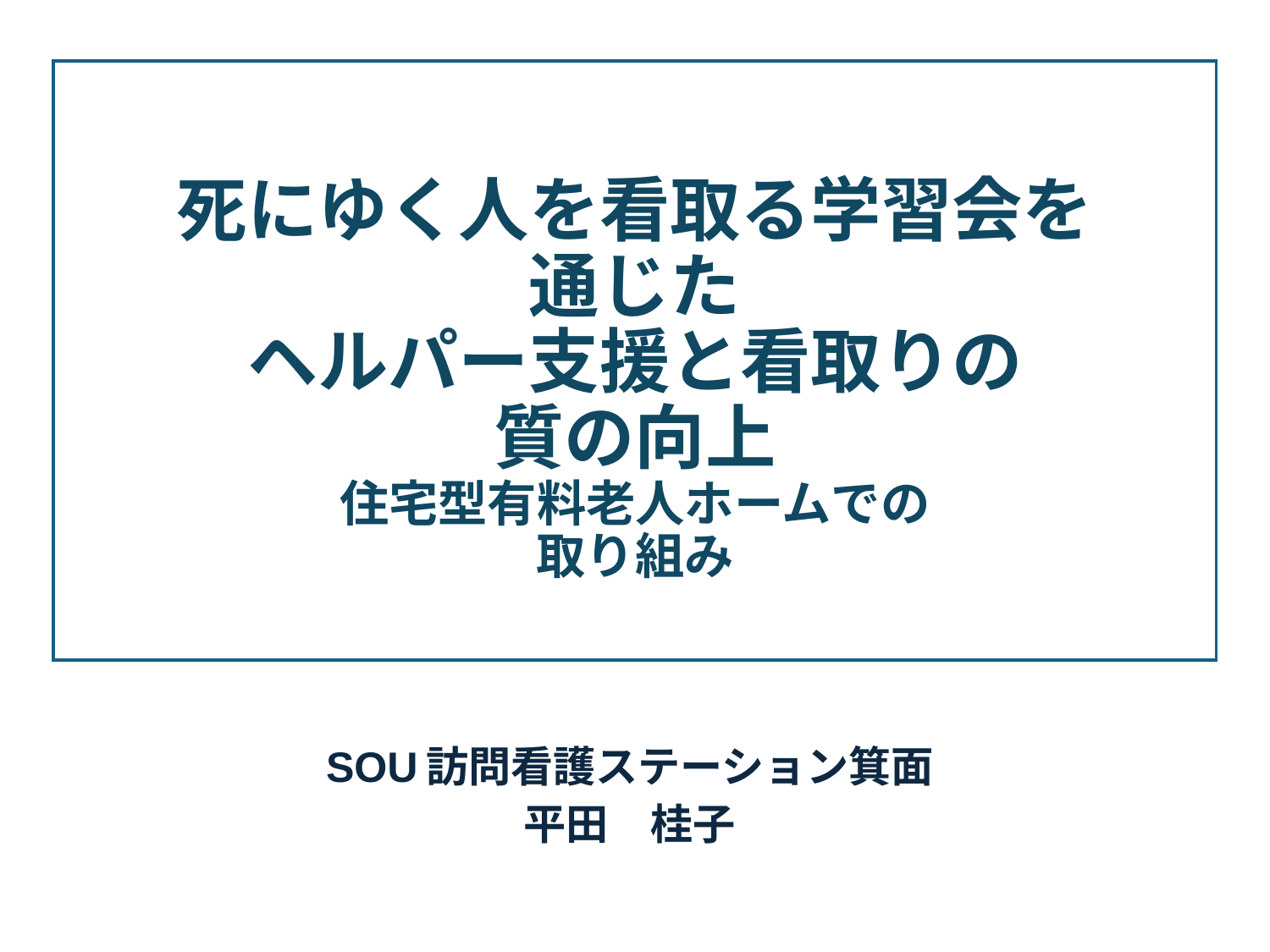

# 死にゆく人を看取る学習会を 通じた
ヘルパー支援と看取りの
質の向上
住宅型有料老人ホームでの
取り組み

SOU訪問看護ステーション箕面
平田　桂子